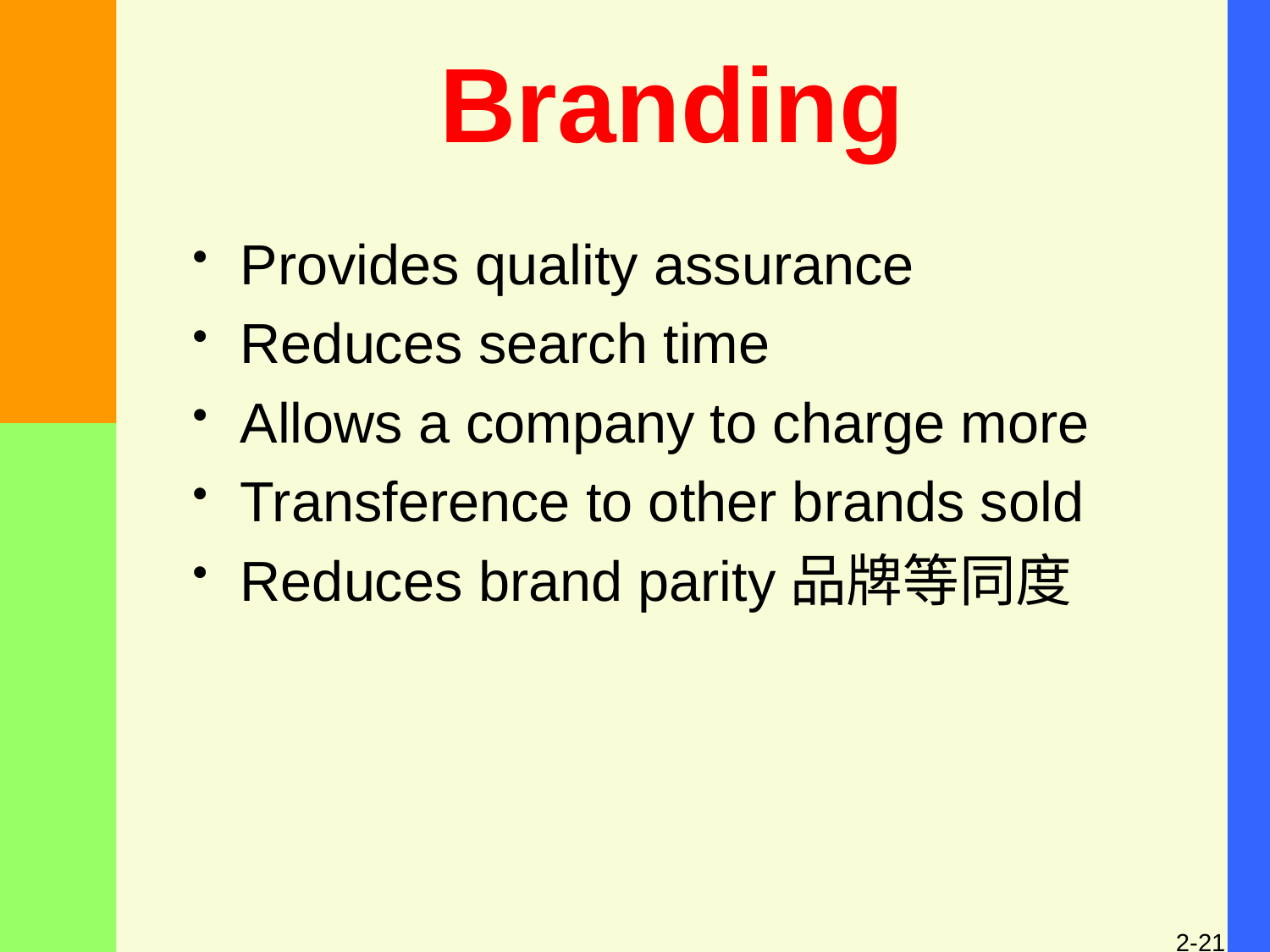

# Branding
Provides quality assurance
Reduces search time
Allows a company to charge more
Transference to other brands sold
Reduces brand parity品牌等同度

2-21